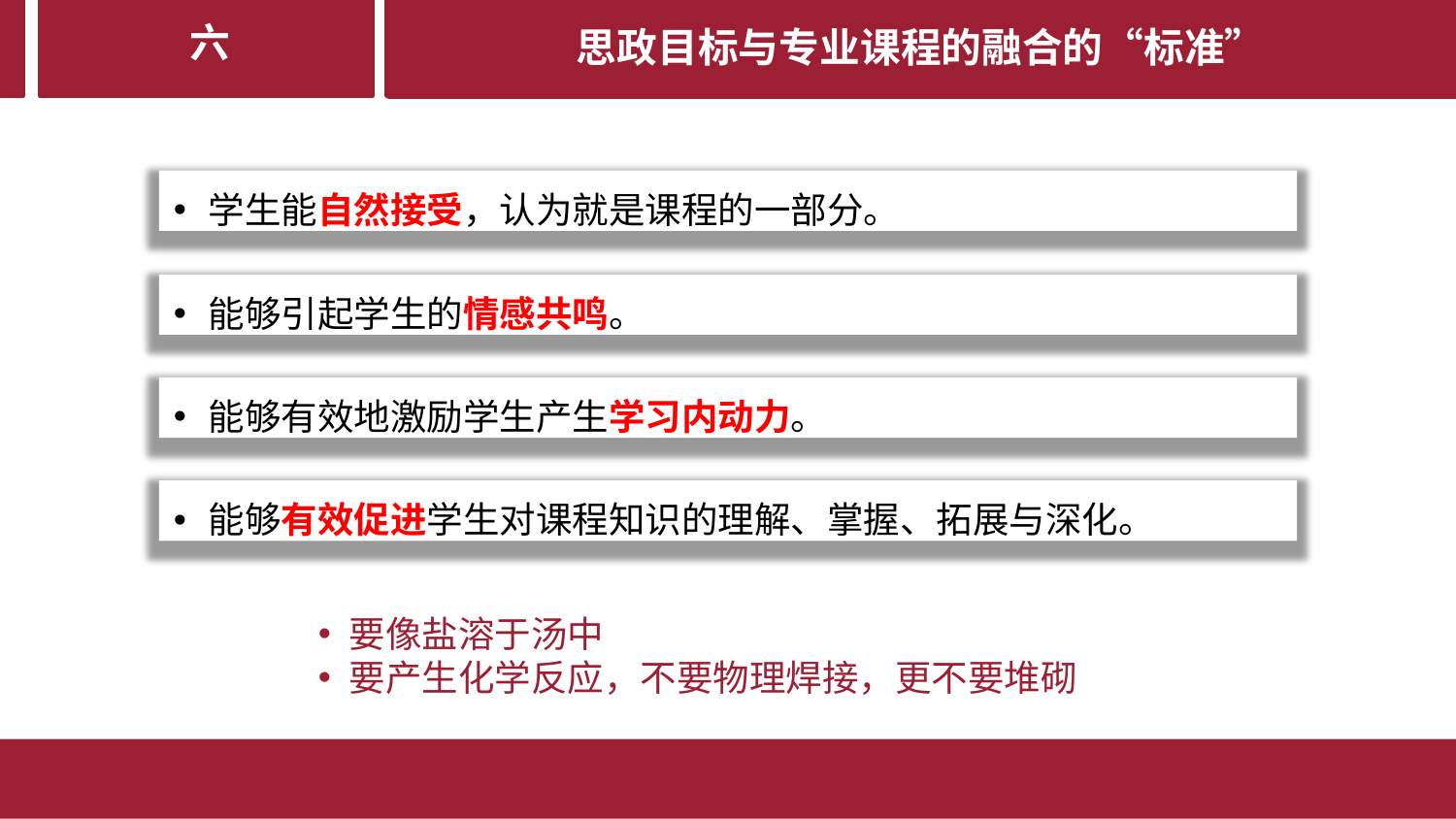

六
# 思政目标与专业课程的融合的“标准”

学生能自然接受，认为就是课程的一部分。

能够引起学生的情感共鸣。

能够有效地激励学生产生学习内动力。

能够有效促进学生对课程知识的理解、掌握、拓展与深化。
要像盐溶于汤中
要产生化学反应，不要物理焊接，更不要堆砌